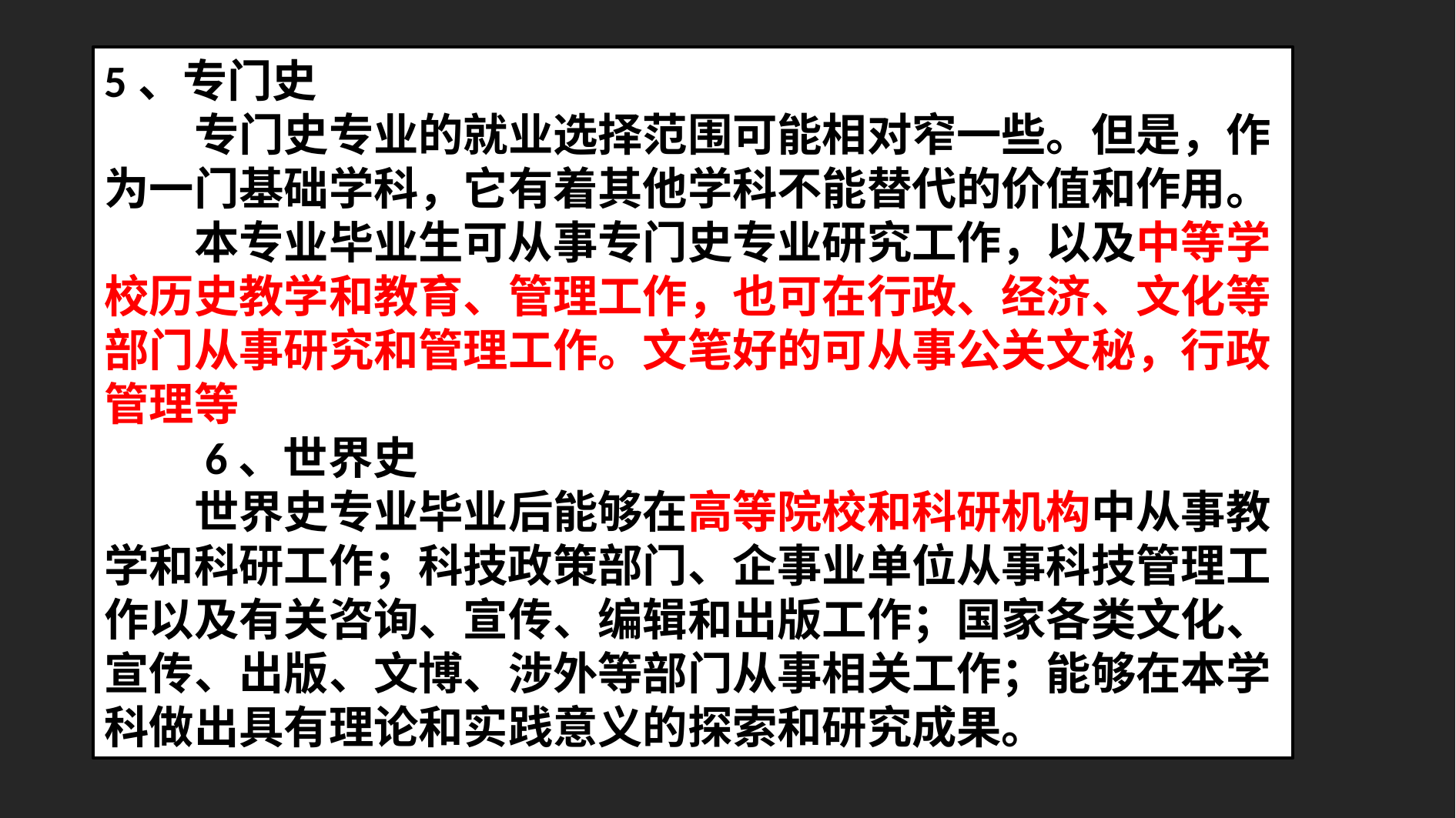

5、专门史
　　专门史专业的就业选择范围可能相对窄一些。但是，作为一门基础学科，它有着其他学科不能替代的价值和作用。
　　本专业毕业生可从事专门史专业研究工作，以及中等学校历史教学和教育、管理工作，也可在行政、经济、文化等部门从事研究和管理工作。文笔好的可从事公关文秘，行政管理等
　　6、世界史
　　世界史专业毕业后能够在高等院校和科研机构中从事教学和科研工作；科技政策部门、企事业单位从事科技管理工作以及有关咨询、宣传、编辑和出版工作；国家各类文化、宣传、出版、文博、涉外等部门从事相关工作；能够在本学科做出具有理论和实践意义的探索和研究成果。